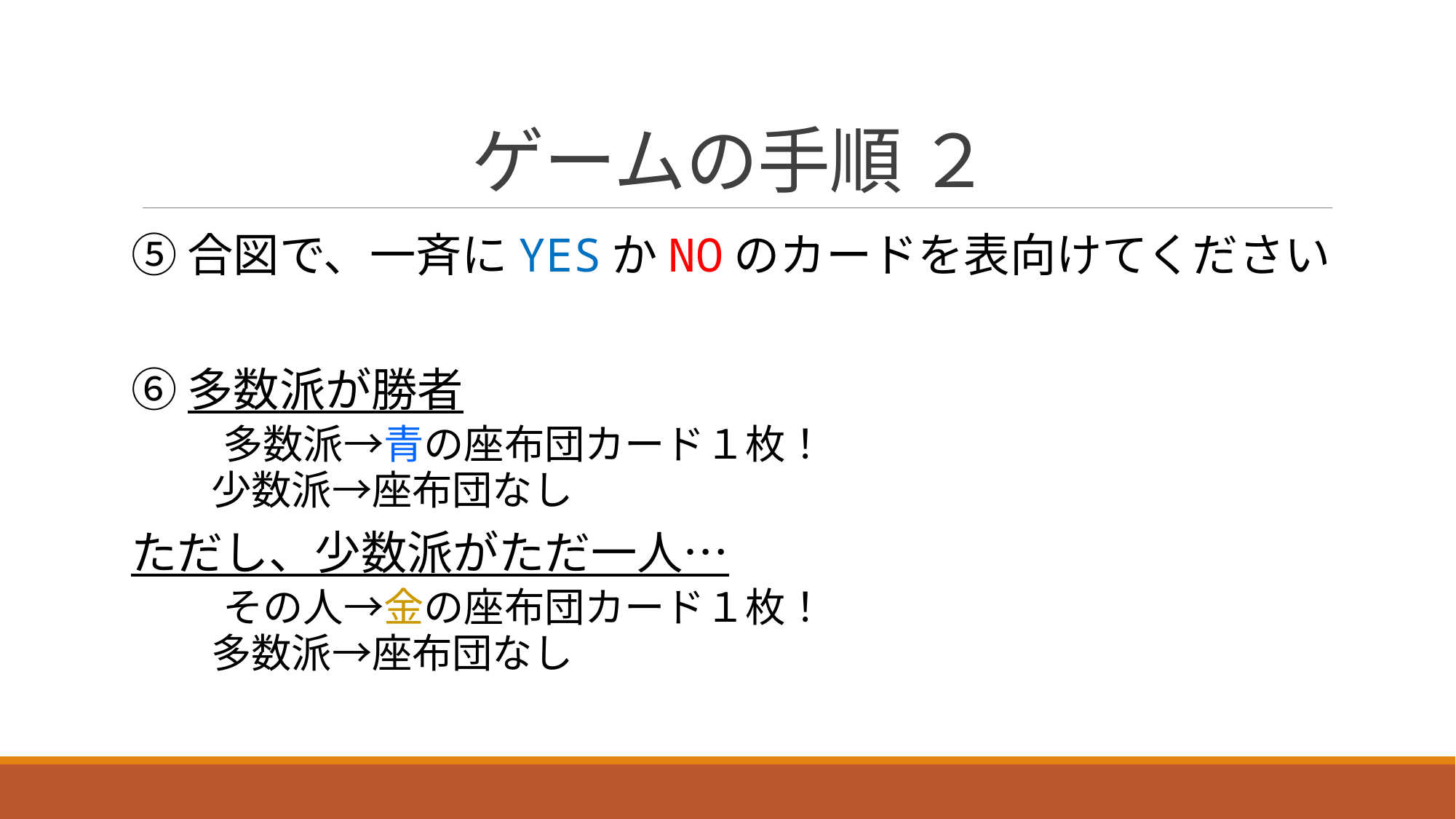

# ゲームの手順 ２
⑤合図で、一斉にYESかNOのカードを表向けてください

⑥多数派が勝者
　　多数派→青の座布団カード１枚！
　　少数派→座布団なし
ただし、少数派がただ一人…
　　その人→金の座布団カード１枚！
　　多数派→座布団なし